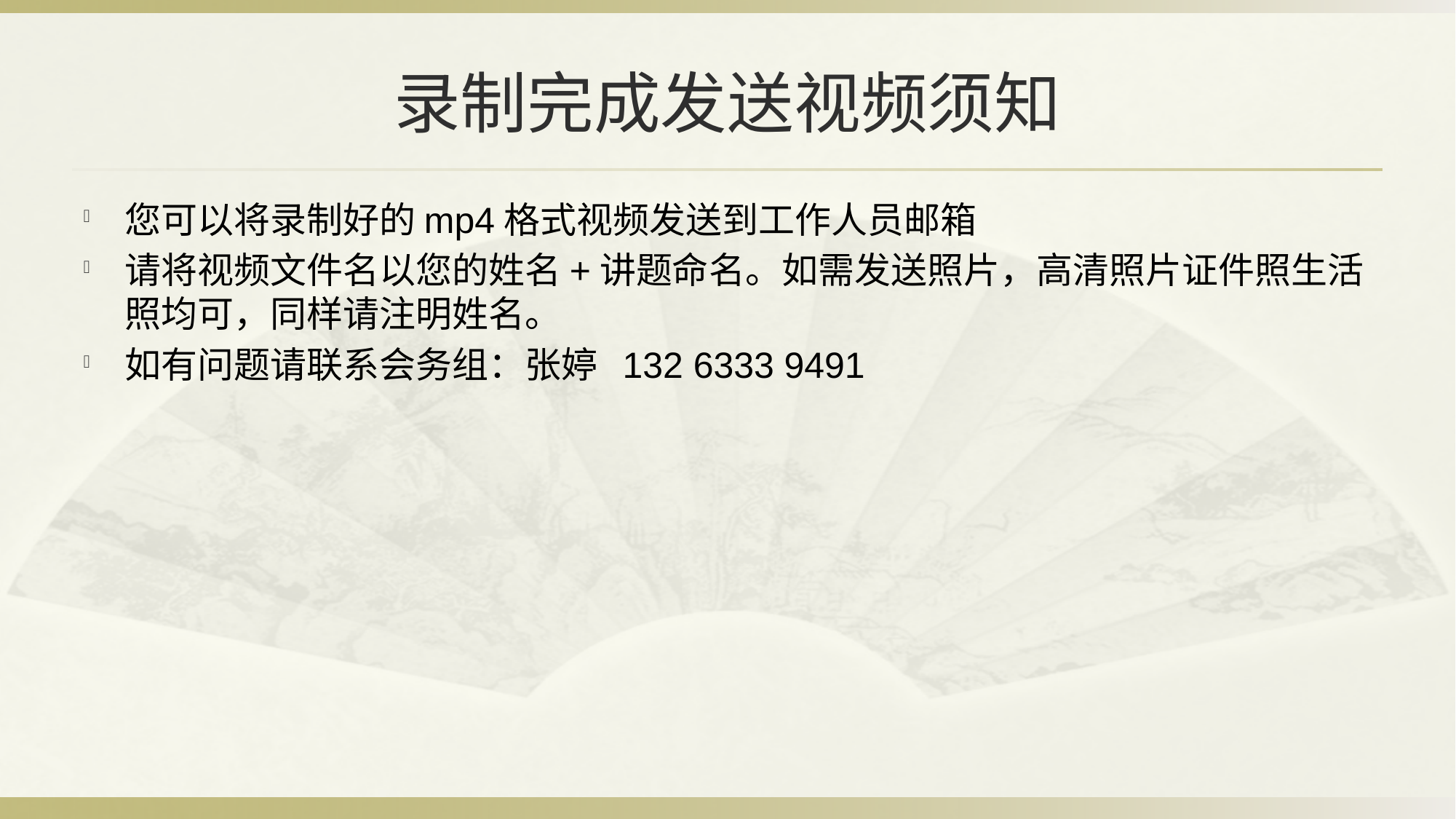

# 录制完成发送视频须知
您可以将录制好的mp4格式视频发送到工作人员邮箱
请将视频文件名以您的姓名+讲题命名。如需发送照片，高清照片证件照生活照均可，同样请注明姓名。
如有问题请联系会务组：张婷  132 6333 9491